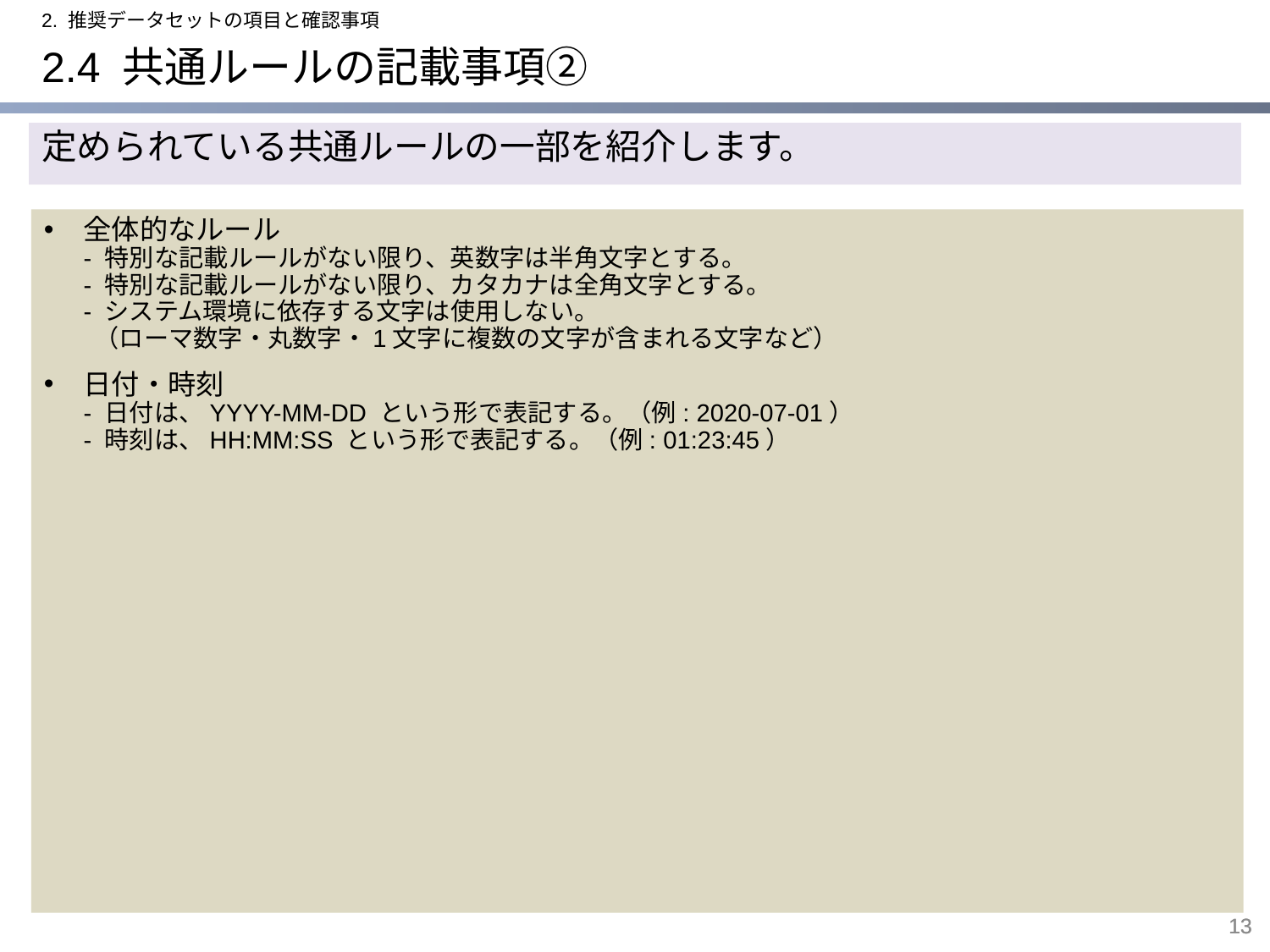

2. 推奨データセットの項目と確認事項
# 2.4 共通ルールの記載事項②
定められている共通ルールの一部を紹介します。
全体的なルール
- 特別な記載ルールがない限り、英数字は半角文字とする。
- 特別な記載ルールがない限り、カタカナは全角文字とする。
- システム環境に依存する文字は使用しない。
  （ローマ数字・丸数字・1文字に複数の文字が含まれる文字など）
日付・時刻
- 日付は、YYYY-MM-DD という形で表記する。（例: 2020-07-01）
- 時刻は、HH:MM:SS という形で表記する。（例: 01:23:45）

13